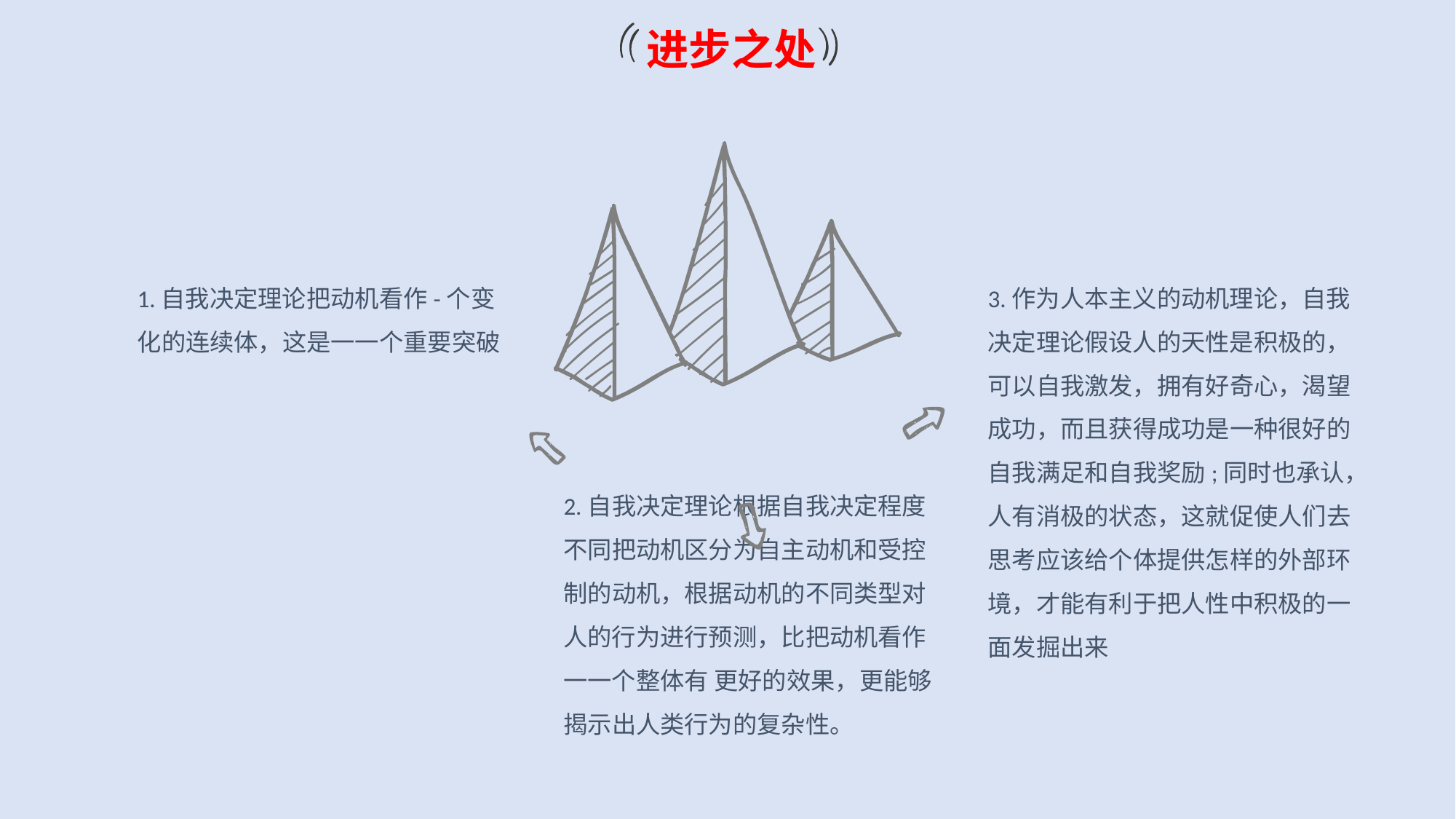

进步之处

1.自我决定理论把动机看作-个变化的连续体，这是一一个重要突破
3.作为人本主义的动机理论，自我决定理论假设人的天性是积极的，可以自我激发，拥有好奇心，渴望成功，而且获得成功是一种很好的自我满足和自我奖励;同时也承认，人有消极的状态，这就促使人们去思考应该给个体提供怎样的外部环境，才能有利于把人性中积极的一面发掘出来

2.自我决定理论根据自我决定程度不同把动机区分为自主动机和受控制的动机，根据动机的不同类型对人的行为进行预测，比把动机看作一一个整体有 更好的效果，更能够揭示出人类行为的复杂性。